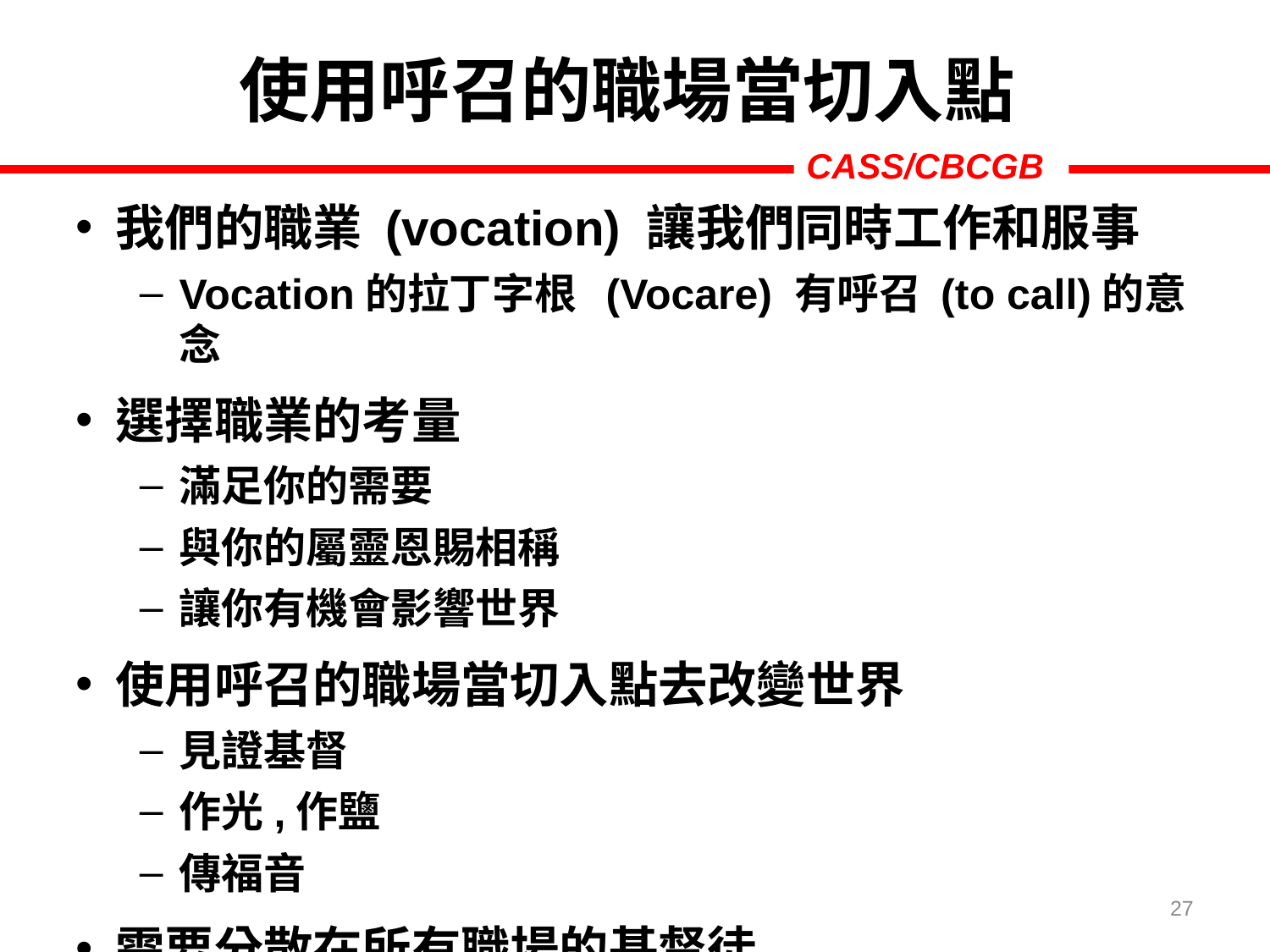

使用呼召的職場當切入點
我們的職業 (vocation) 讓我們同時工作和服事
Vocation的拉丁字根  (Vocare) 有呼召 (to call)的意念
選擇職業的考量
滿足你的需要
與你的屬靈恩賜相稱
讓你有機會影響世界
使用呼召的職場當切入點去改變世界
見證基督
作光,作鹽
傳福音
需要分散在所有職場的基督徒

27